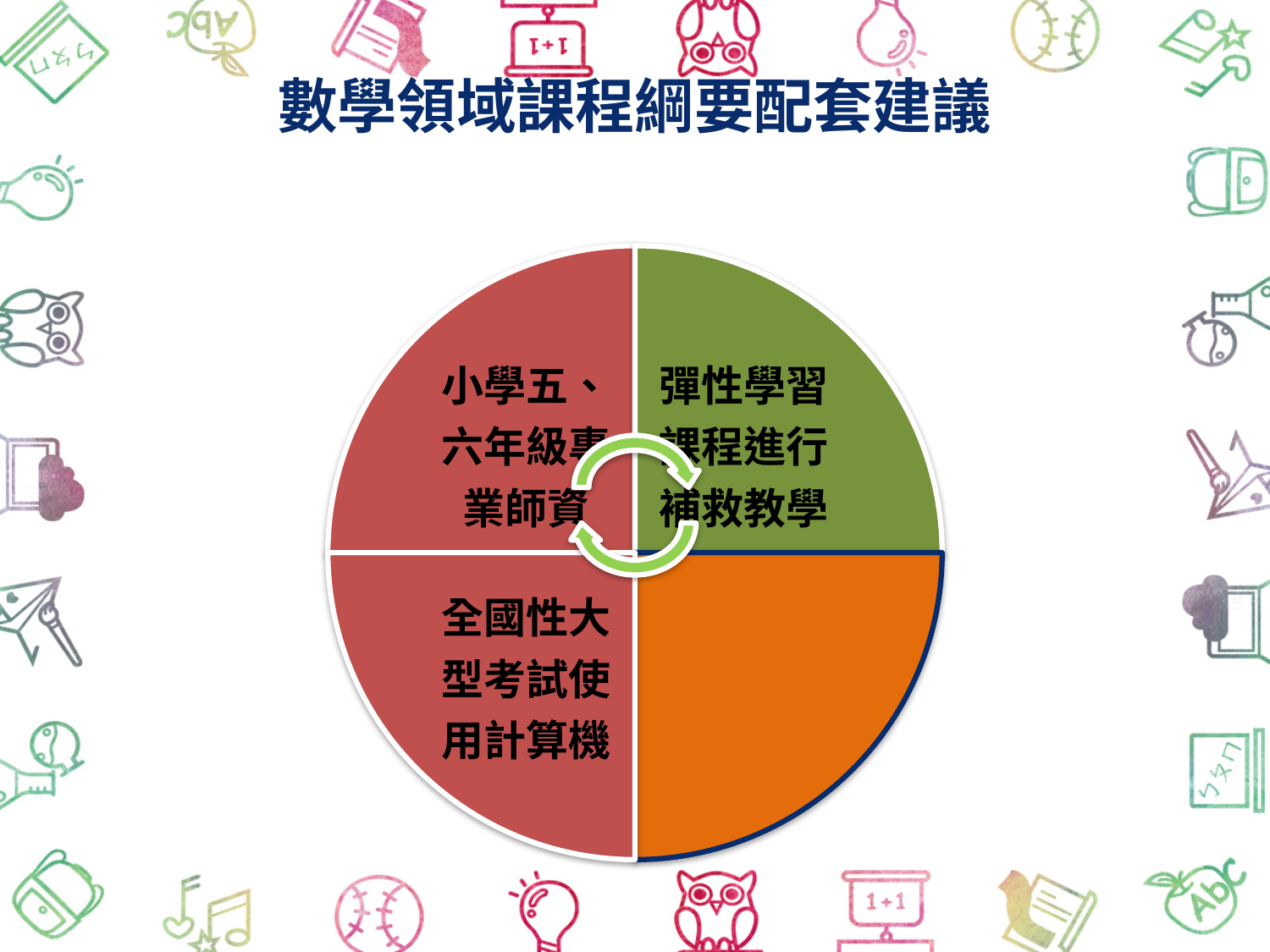

# 數學領域課程綱要配套建議
小學五、六年級專業師資
彈性學習課程進行補救教學
全國性大型考試使用計算機